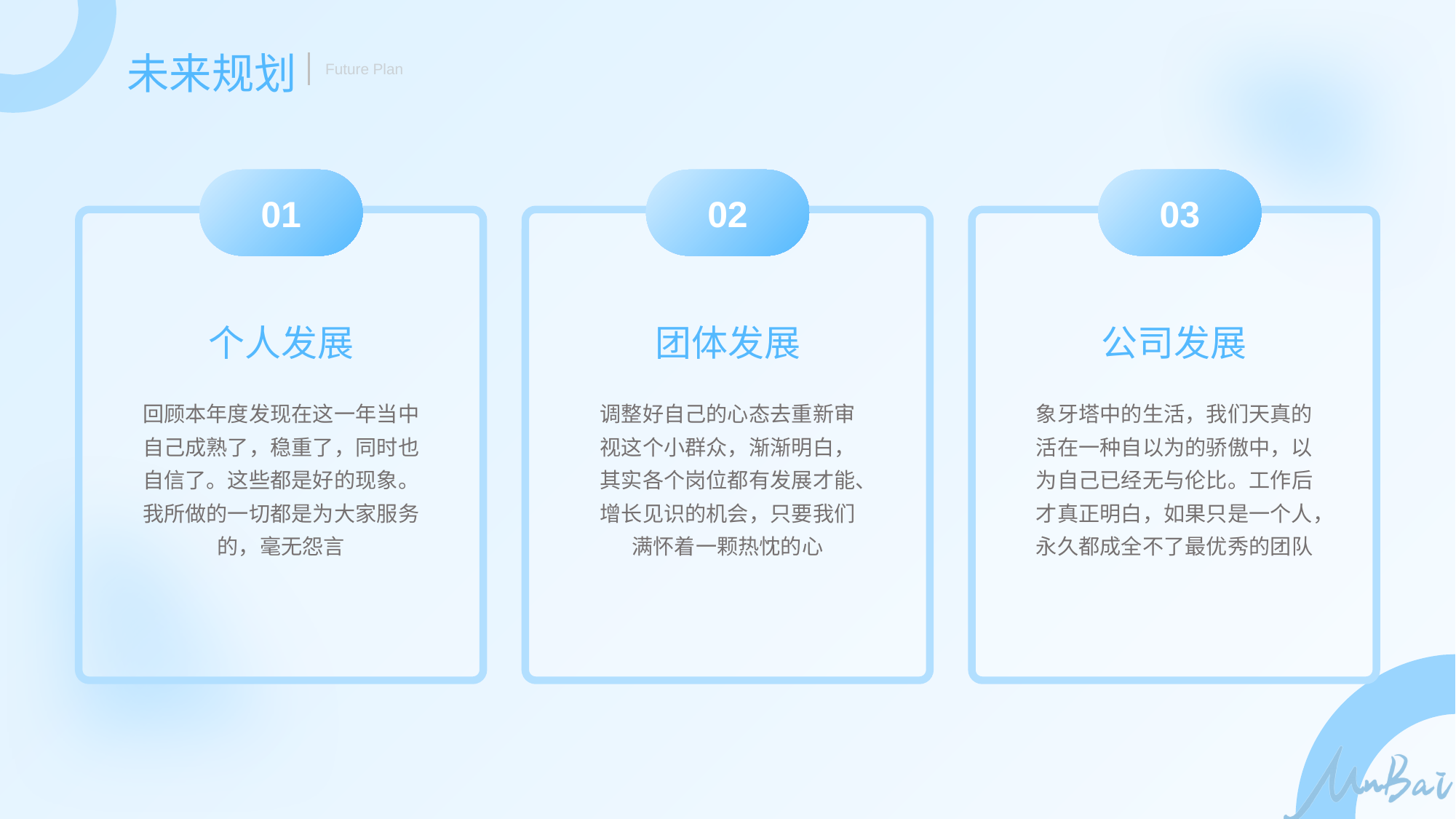

未来规划
Future Plan

01
02
03

个人发展
团体发展
公司发展
回顾本年度发现在这一年当中自己成熟了，稳重了，同时也自信了。这些都是好的现象。我所做的一切都是为大家服务的，毫无怨言
调整好自己的心态去重新审视这个小群众，渐渐明白，其实各个岗位都有发展才能、增长见识的机会，只要我们满怀着一颗热忱的心
象牙塔中的生活，我们天真的活在一种自以为的骄傲中，以为自己已经无与伦比。工作后才真正明白，如果只是一个人，永久都成全不了最优秀的团队